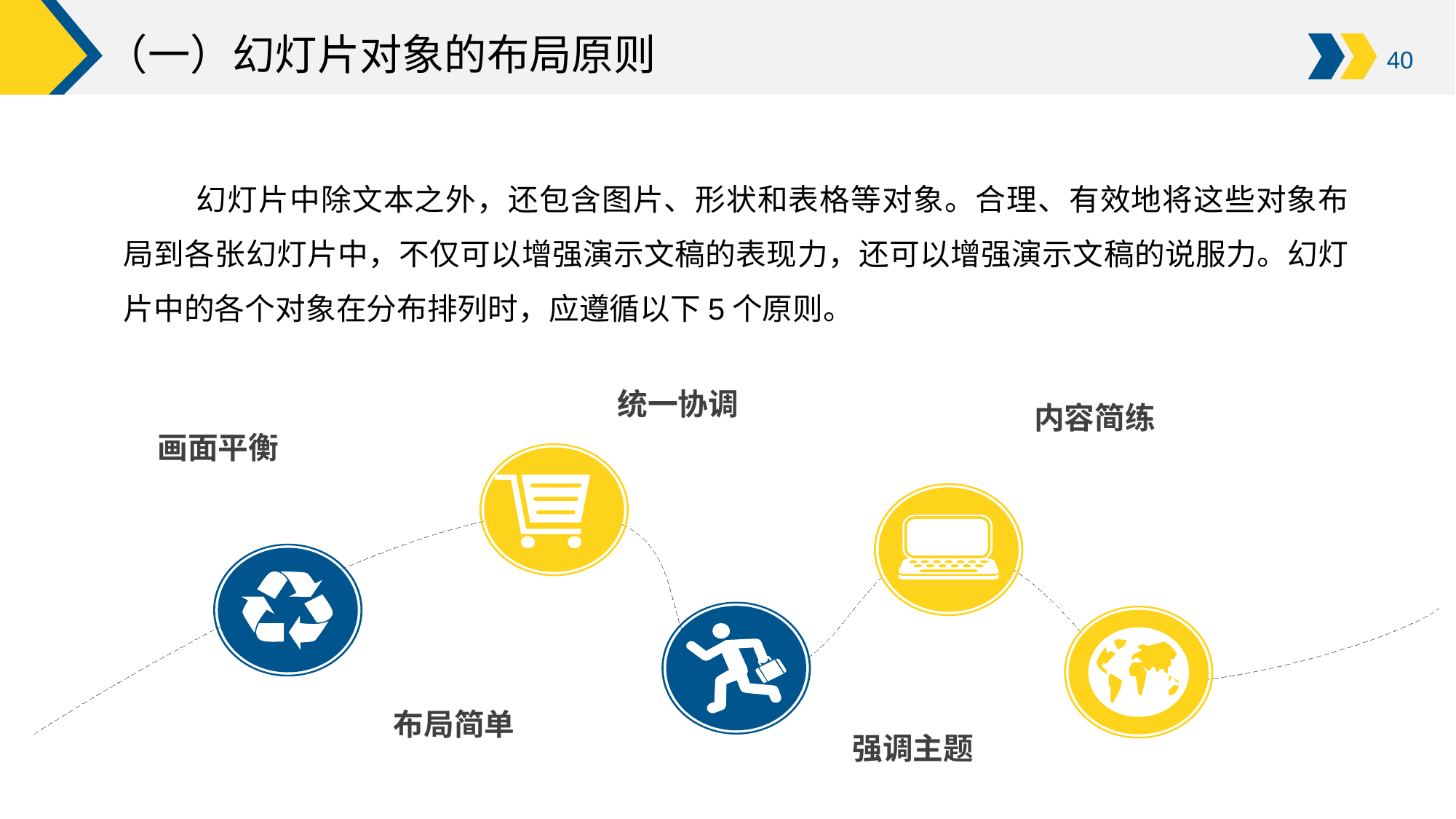

# （一）幻灯片对象的布局原则
幻灯片中除文本之外，还包含图片、形状和表格等对象。合理、有效地将这些对象布局到各张幻灯片中，不仅可以增强演示文稿的表现力，还可以增强演示文稿的说服力。幻灯片中的各个对象在分布排列时，应遵循以下5个原则。
统一协调
内容简练
画面平衡

布局简单
强调主题